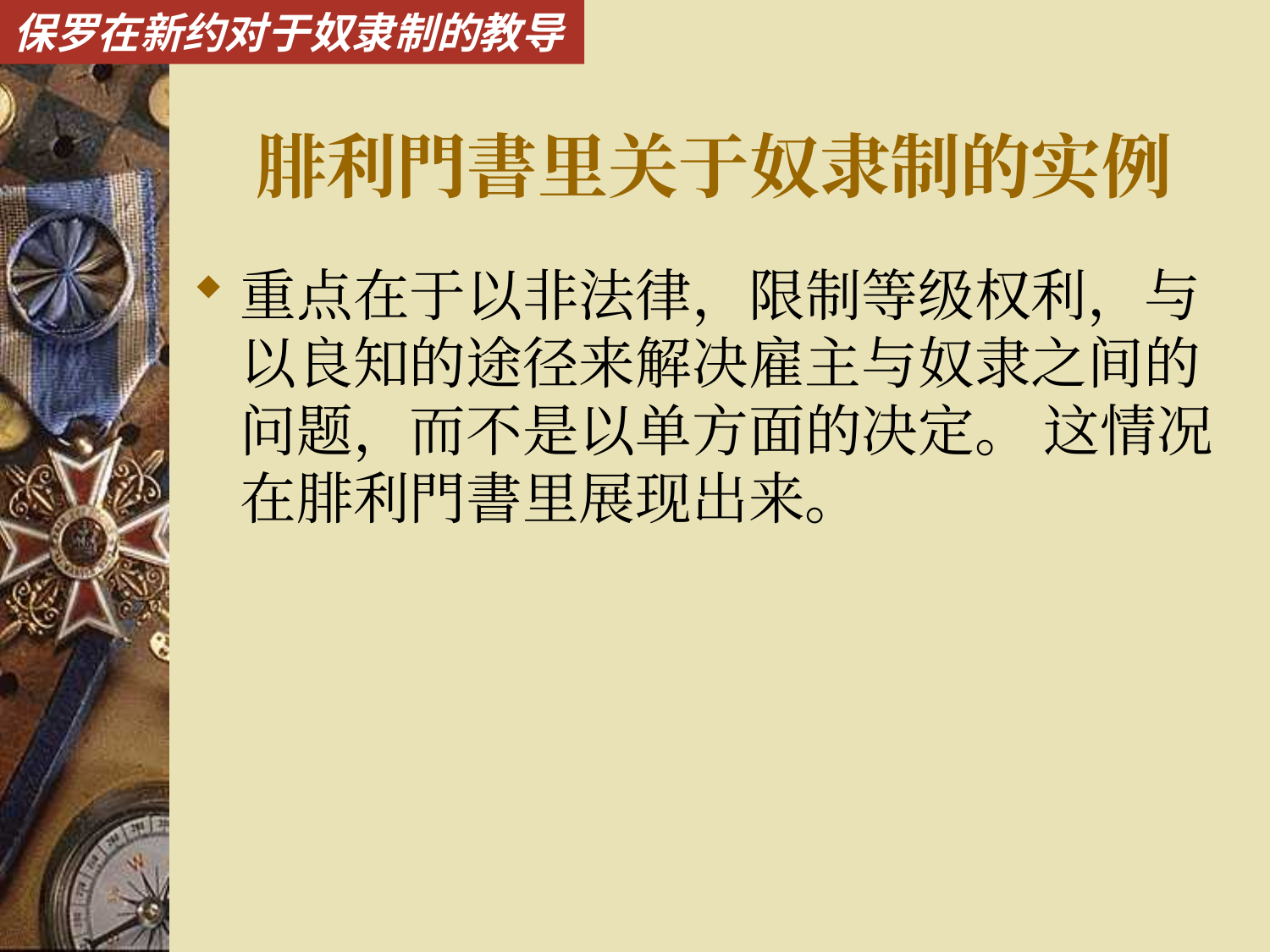

保罗在新约对于奴隶制的教导
# 腓利門書里关于奴隶制的实例
重点在于以非法律，限制等级权利，与以良知的途径来解决雇主与奴隶之间的问题，而不是以单方面的决定。 这情况在腓利門書里展现出来。